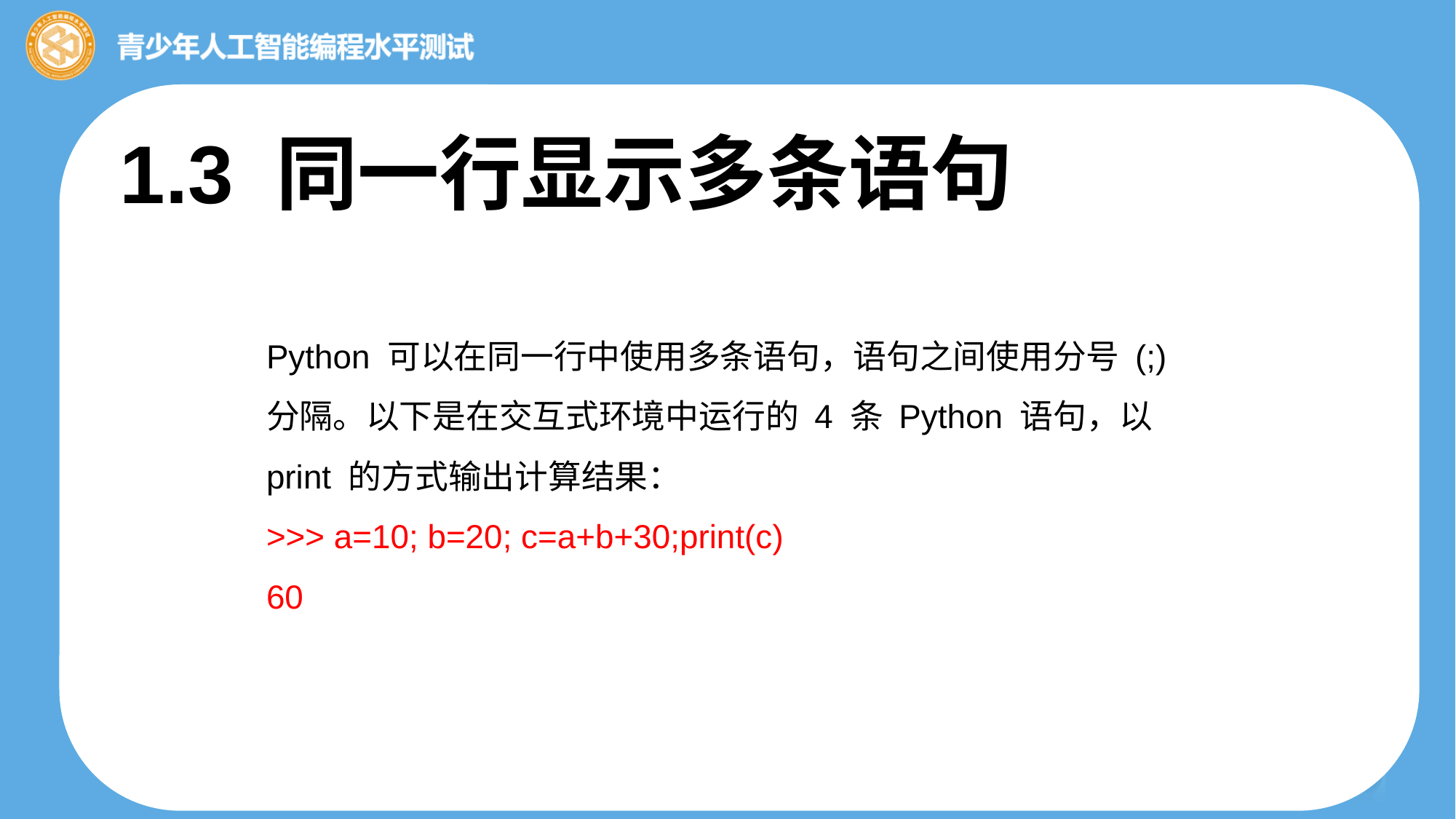

1.3 同一行显示多条语句
Python 可以在同一行中使用多条语句，语句之间使用分号 (;) 分隔。以下是在交互式环境中运行的 4 条 Python 语句，以 print 的方式输出计算结果：
>>> a=10; b=20; c=a+b+30;print(c)
60